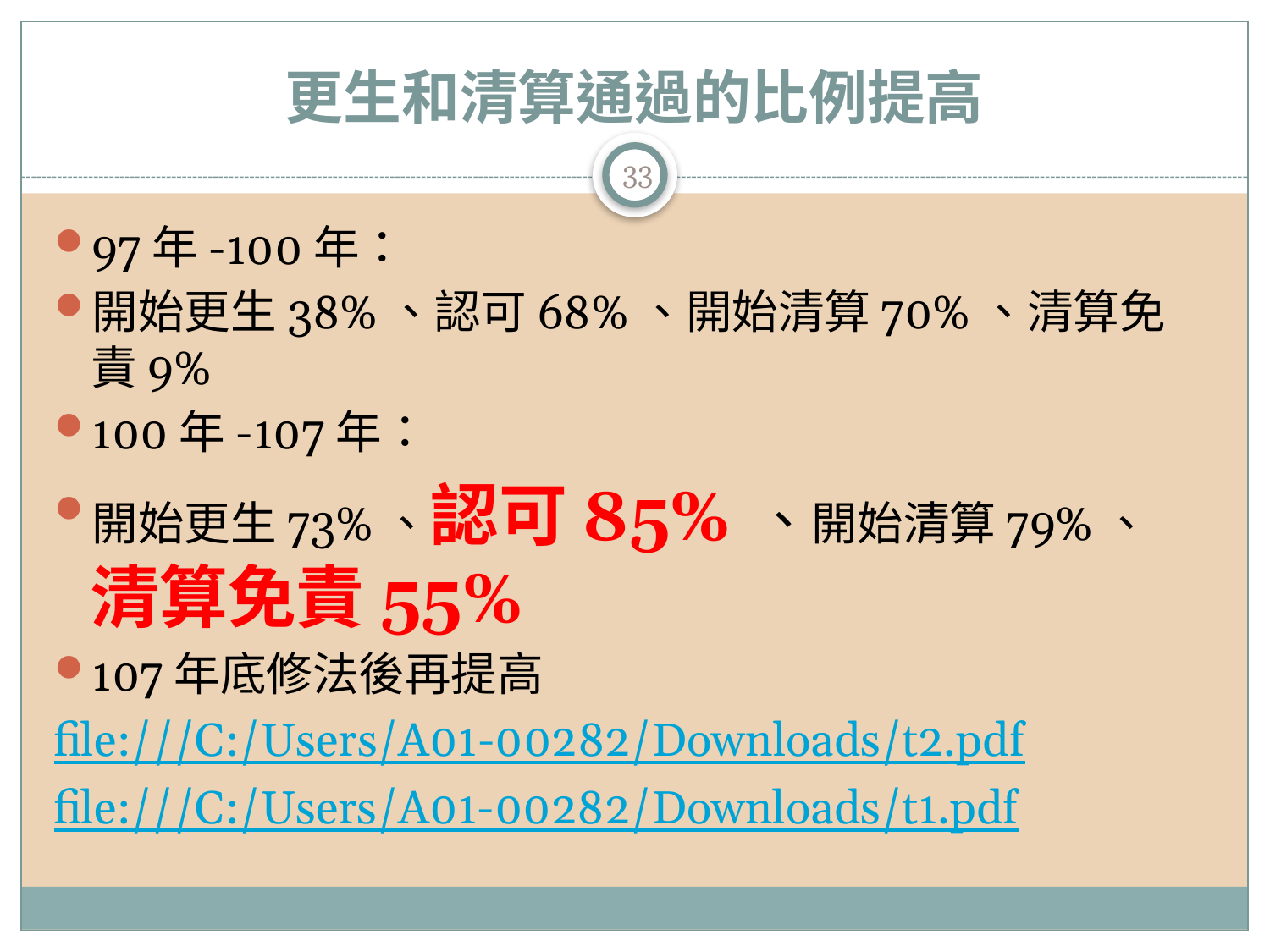

# 更生和清算通過的比例提高
33
97年-100年：
開始更生38%、認可68%、開始清算70%、清算免責9%
100年-107年：
開始更生73%、認可85% 、開始清算79%、清算免責55%
107年底修法後再提高
file:///C:/Users/A01-00282/Downloads/t2.pdf
file:///C:/Users/A01-00282/Downloads/t1.pdf